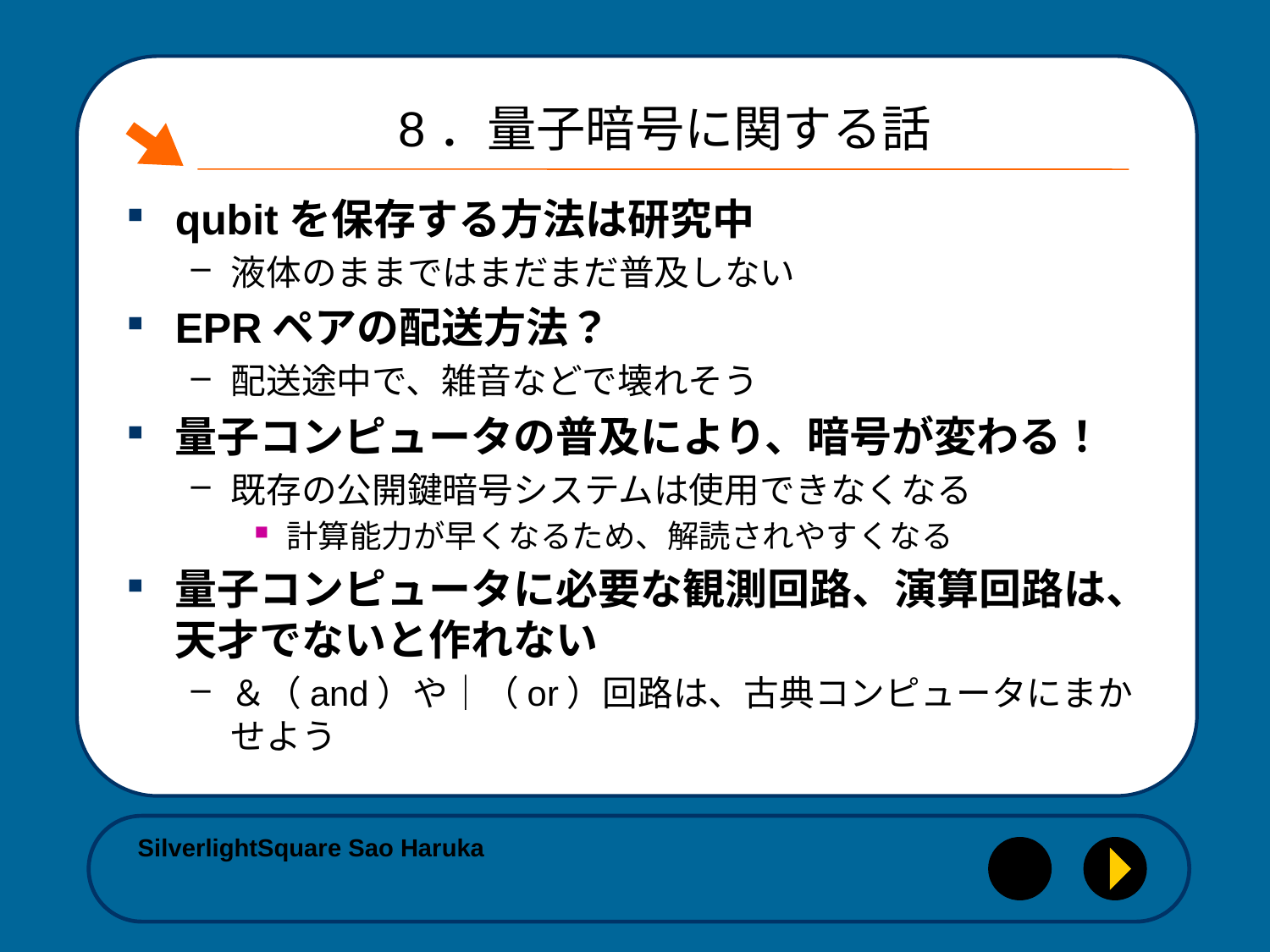

# 8．量子暗号に関する話
qubitを保存する方法は研究中
液体のままではまだまだ普及しない
EPRペアの配送方法？
配送途中で、雑音などで壊れそう
量子コンピュータの普及により、暗号が変わる！
既存の公開鍵暗号システムは使用できなくなる
計算能力が早くなるため、解読されやすくなる
量子コンピュータに必要な観測回路、演算回路は、天才でないと作れない
＆（and）や｜（or）回路は、古典コンピュータにまかせよう

SilverlightSquare Sao Haruka